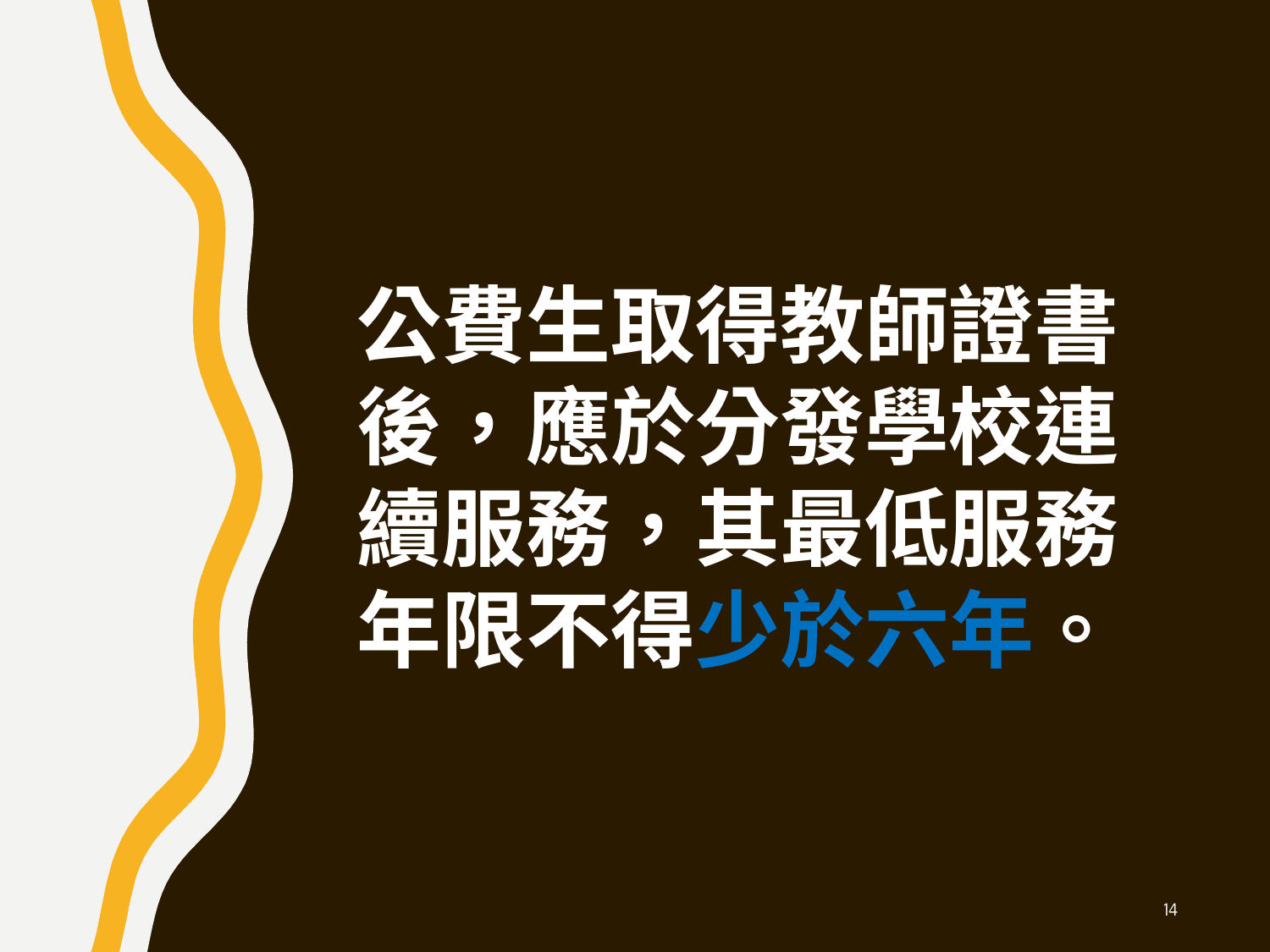

公費生取得教師證書後，應於分發學校連續服務，其最低服務年限不得少於六年。
14